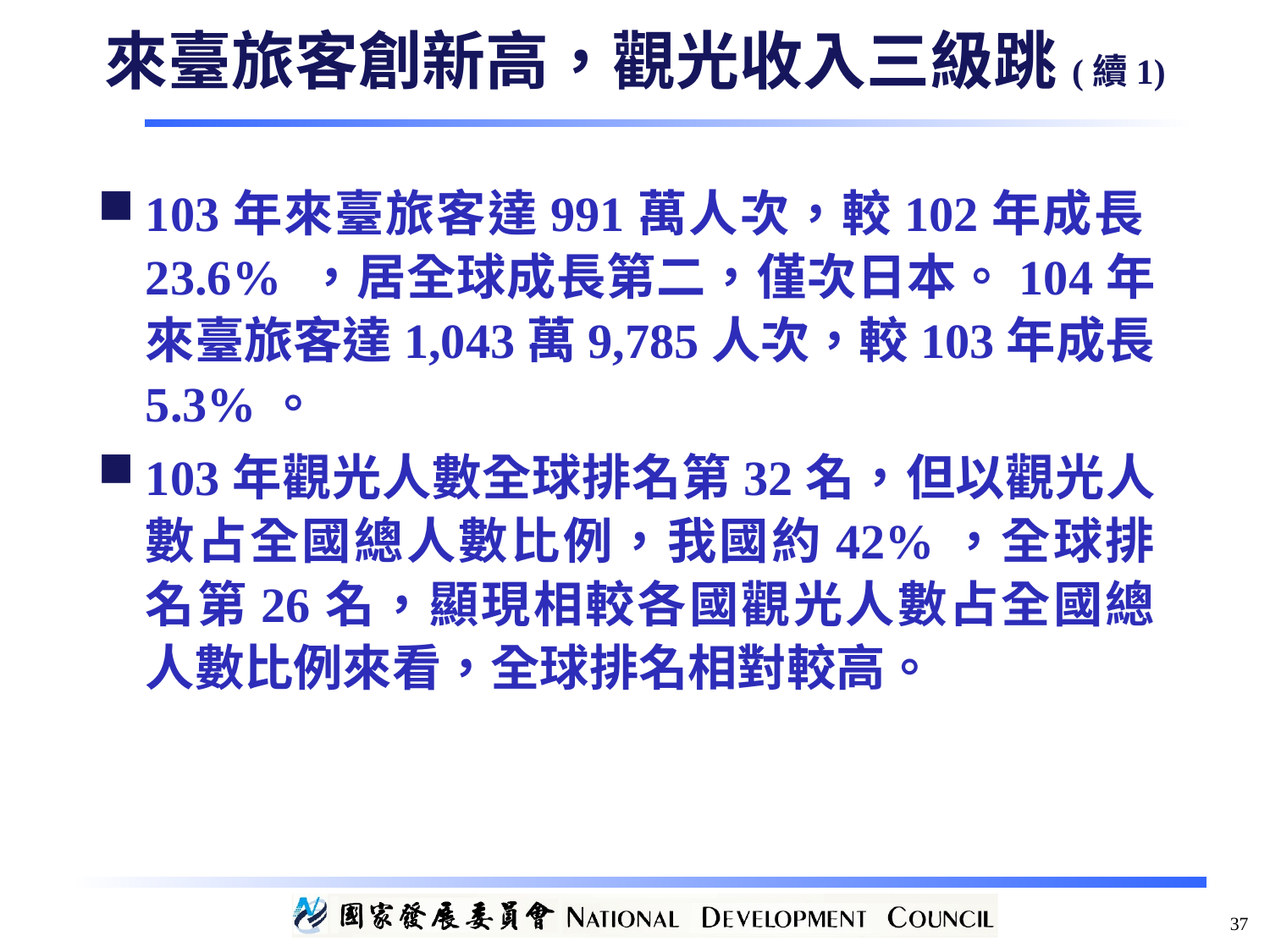

來臺旅客創新高，觀光收入三級跳(續1)
103年來臺旅客達991萬人次，較102年成長23.6% ，居全球成長第二，僅次日本。104年來臺旅客達1,043萬9,785人次，較103年成長5.3%。
103年觀光人數全球排名第32名，但以觀光人數占全國總人數比例，我國約42%，全球排名第26名，顯現相較各國觀光人數占全國總人數比例來看，全球排名相對較高。

37